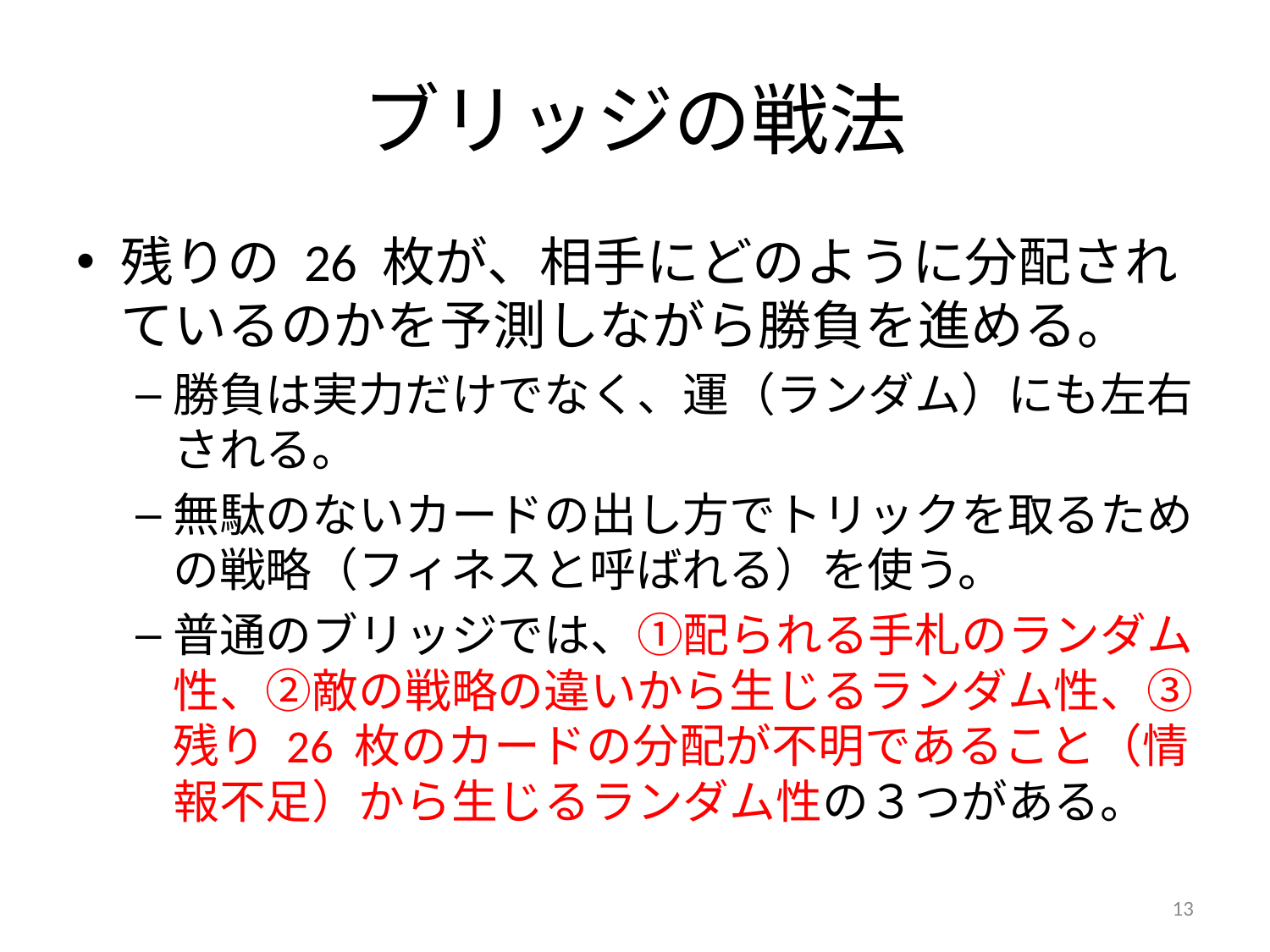

# ブリッジの戦法
残りの 26 枚が、相手にどのように分配されているのかを予測しながら勝負を進める。
勝負は実力だけでなく、運（ランダム）にも左右される。
無駄のないカードの出し方でトリックを取るための戦略（フィネスと呼ばれる）を使う。
普通のブリッジでは、①配られる手札のランダム性、②敵の戦略の違いから生じるランダム性、③残り 26 枚のカードの分配が不明であること（情報不足）から生じるランダム性の３つがある。

13